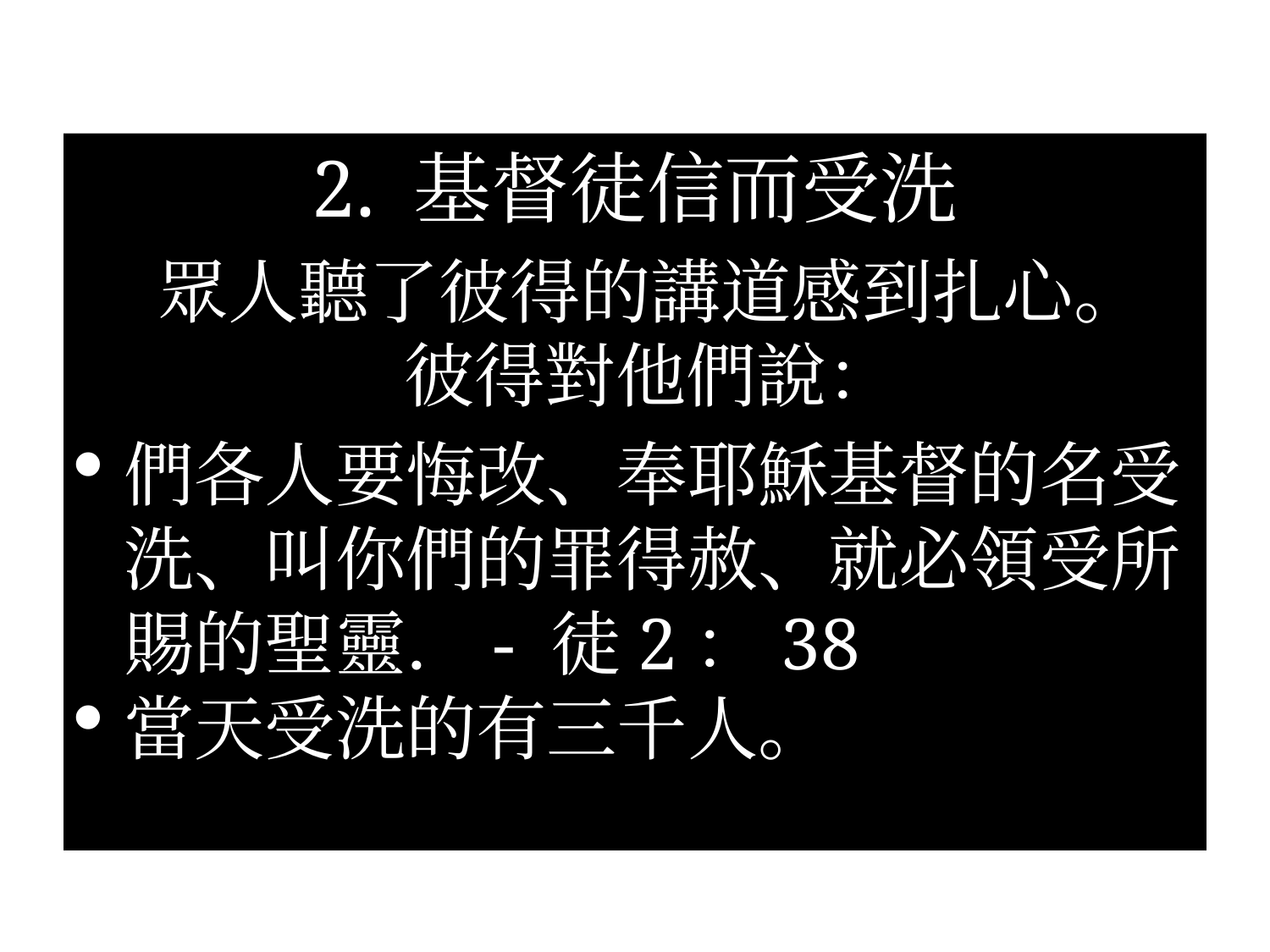

2. 基督徒信而受洗
眾人聽了彼得的講道感到扎心。
彼得對他們說：
們各人要悔改、奉耶穌基督的名受洗、叫你們的罪得赦、就必領受所賜的聖靈．- 徒2：38
當天受洗的有三千人。